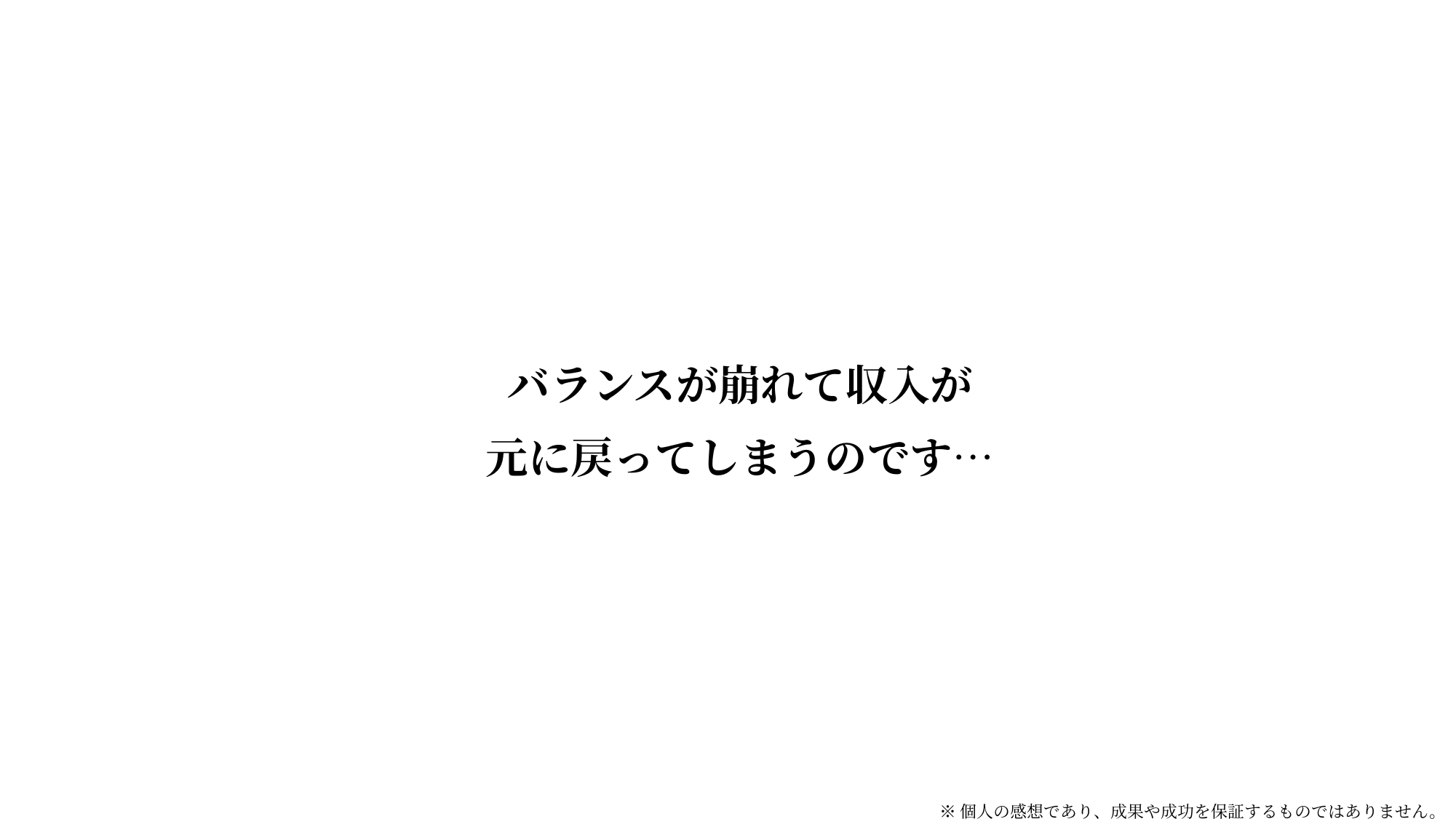

バランスが崩れて収入が
元に戻ってしまうのです…
※個人の感想であり、成果や成功を保証するものではありません。